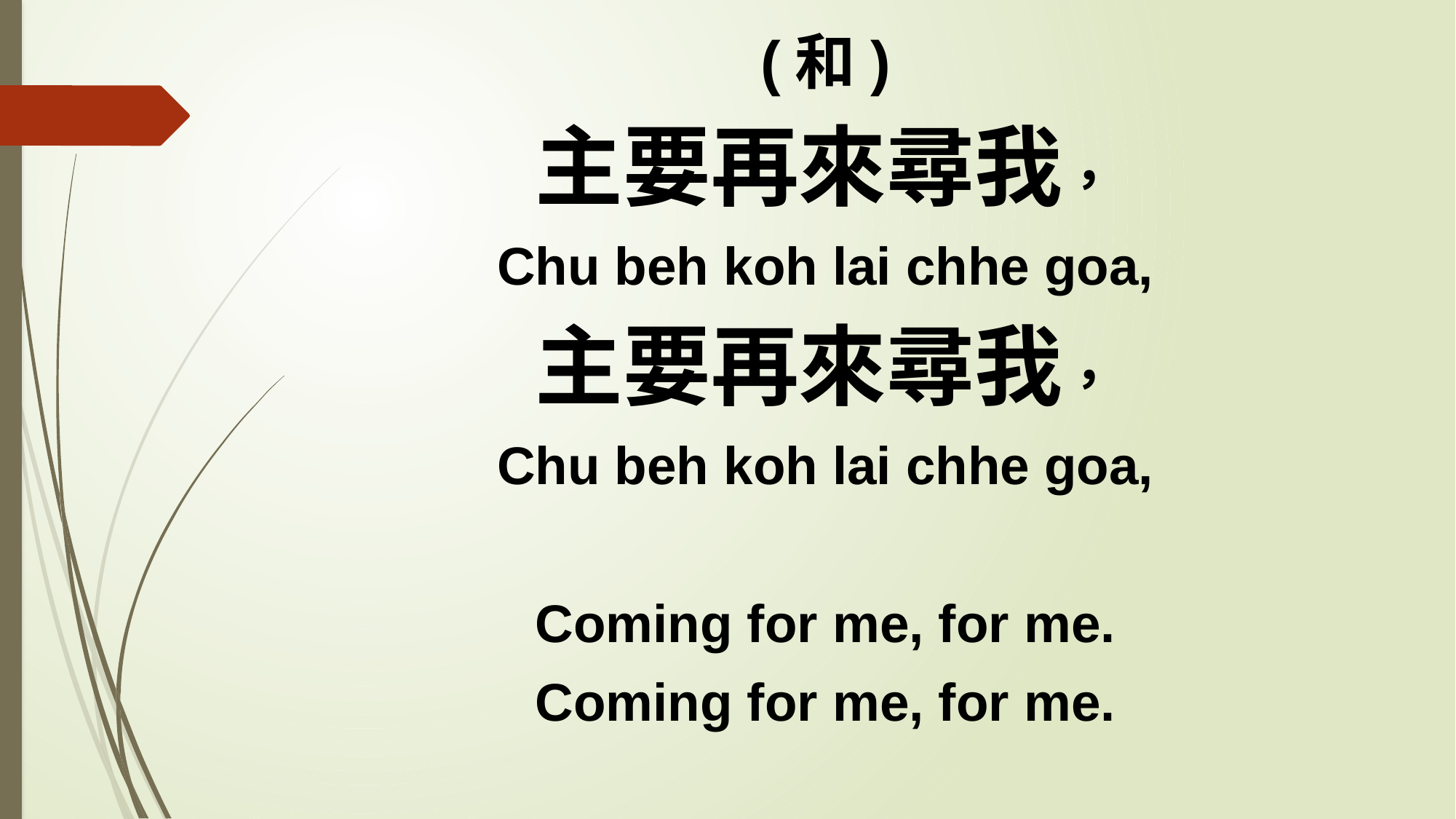

(和)
主要再來尋我，
Chu beh koh lai chhe goa,
主要再來尋我，
Chu beh koh lai chhe goa,

Coming for me, for me.
Coming for me, for me.